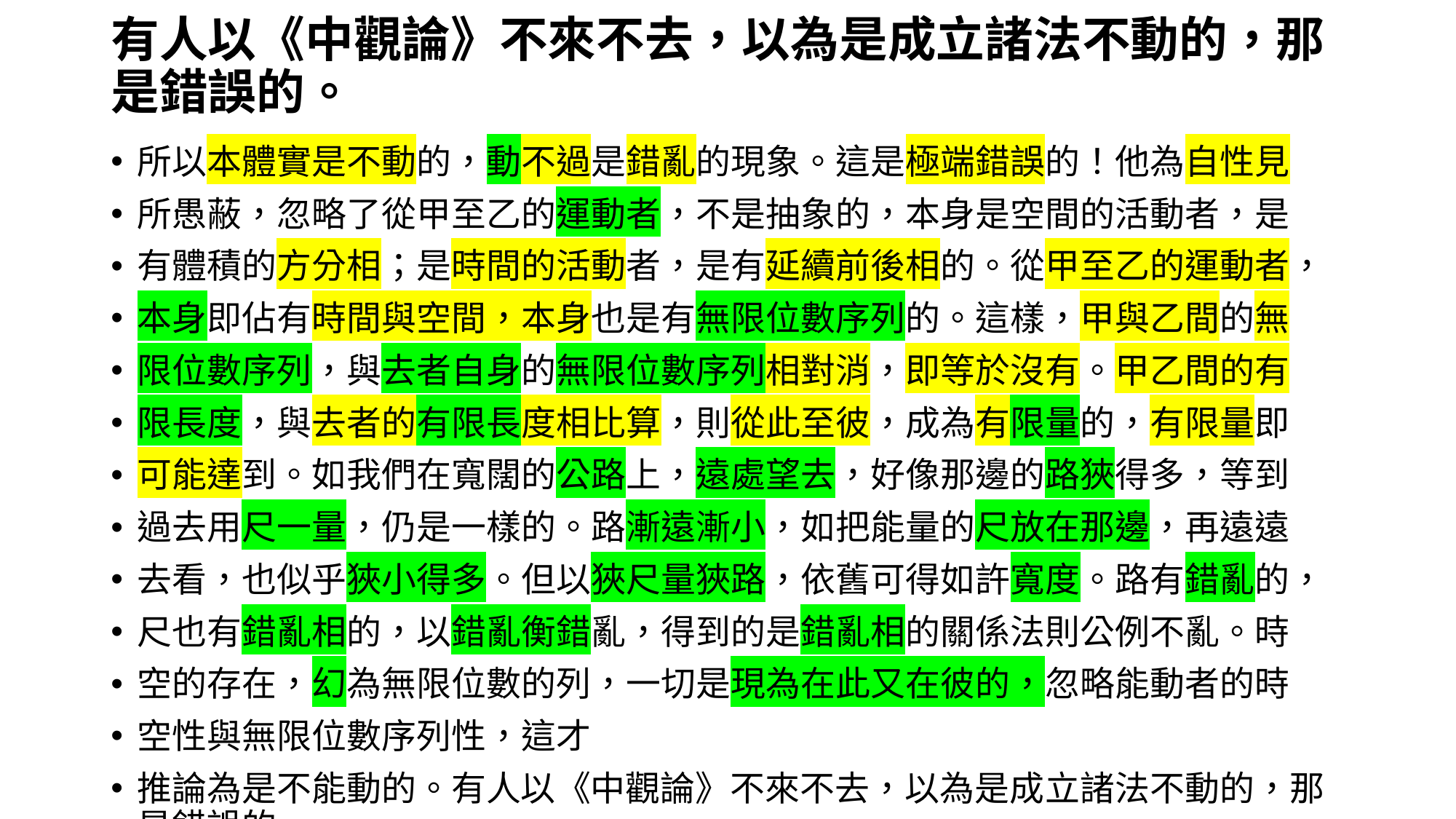

# 有人以《中觀論》不來不去，以為是成立諸法不動的，那是錯誤的。
所以本體實是不動的，動不過是錯亂的現象。這是極端錯誤的！他為自性見
所愚蔽，忽略了從甲至乙的運動者，不是抽象的，本身是空間的活動者，是
有體積的方分相；是時間的活動者，是有延續前後相的。從甲至乙的運動者，
本身即佔有時間與空間，本身也是有無限位數序列的。這樣，甲與乙間的無
限位數序列，與去者自身的無限位數序列相對消，即等於沒有。甲乙間的有
限長度，與去者的有限長度相比算，則從此至彼，成為有限量的，有限量即
可能達到。如我們在寬闊的公路上，遠處望去，好像那邊的路狹得多，等到
過去用尺一量，仍是一樣的。路漸遠漸小，如把能量的尺放在那邊，再遠遠
去看，也似乎狹小得多。但以狹尺量狹路，依舊可得如許寬度。路有錯亂的，
尺也有錯亂相的，以錯亂衡錯亂，得到的是錯亂相的關係法則公例不亂。時
空的存在，幻為無限位數的列，一切是現為在此又在彼的，忽略能動者的時
空性與無限位數序列性，這才
推論為是不能動的。有人以《中觀論》不來不去，以為是成立諸法不動的，那是錯誤的。